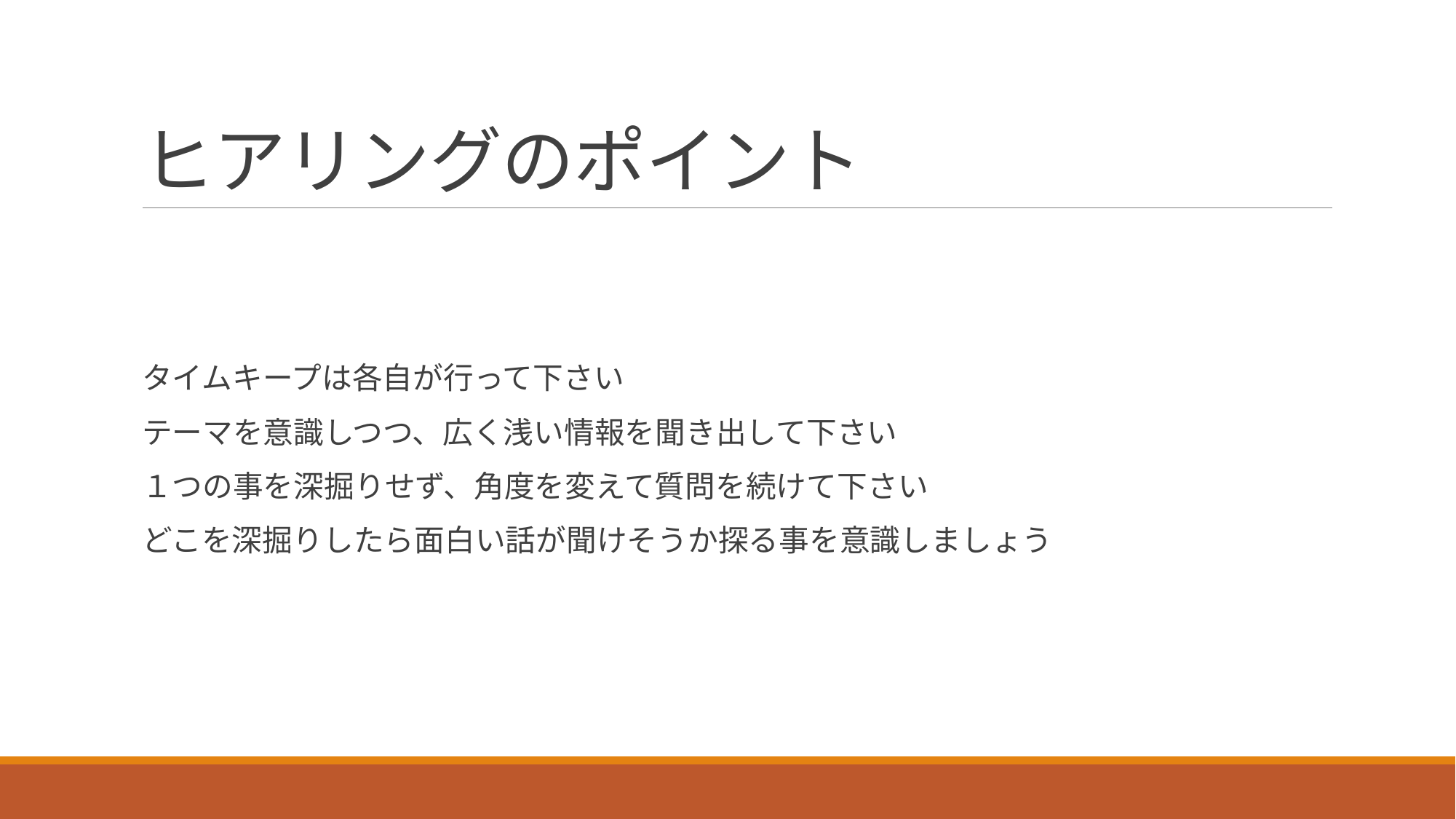

# ヒアリングのポイント
タイムキープは各自が行って下さい
テーマを意識しつつ、広く浅い情報を聞き出して下さい
１つの事を深掘りせず、角度を変えて質問を続けて下さい
どこを深掘りしたら面白い話が聞けそうか探る事を意識しましょう